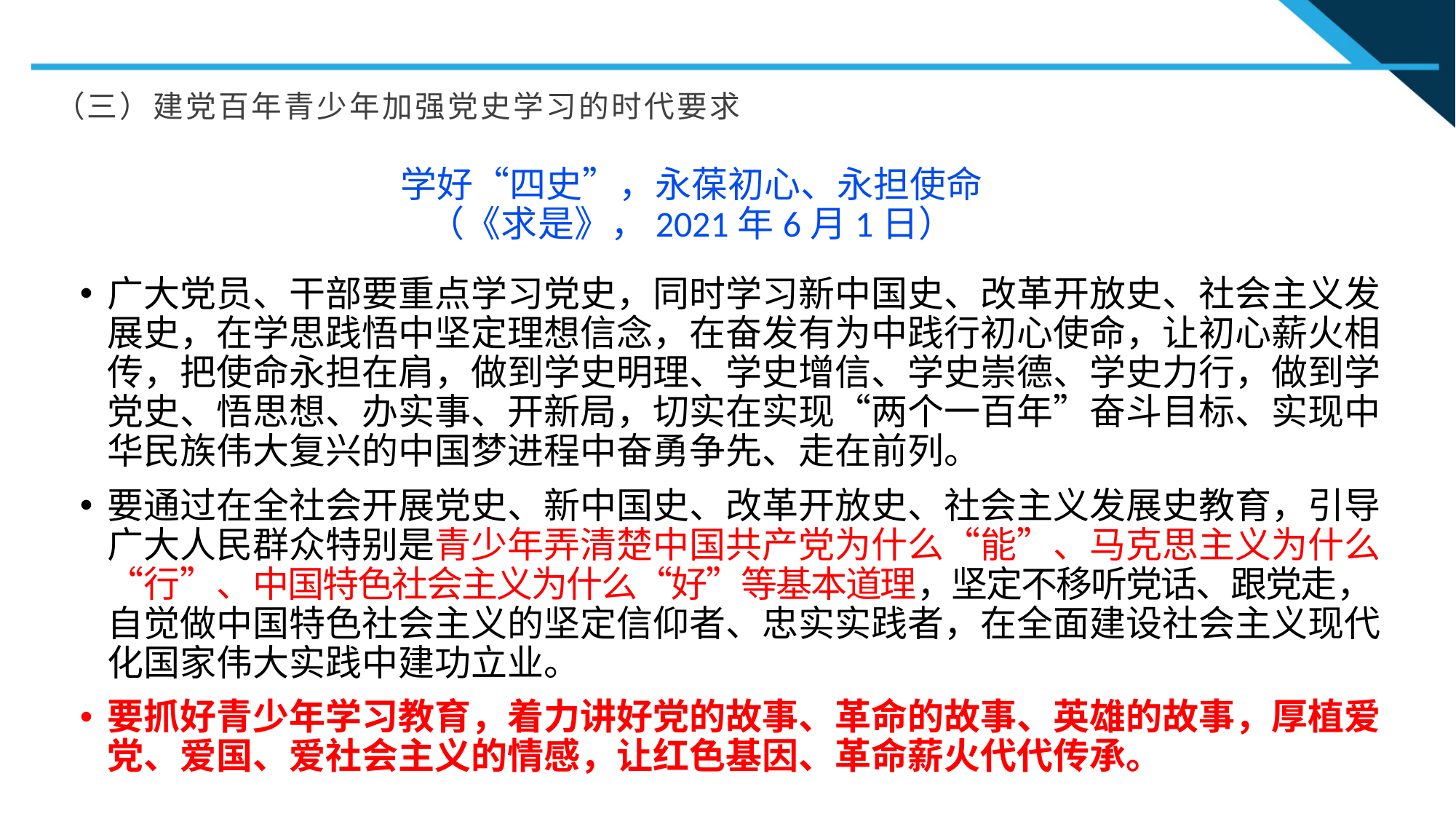

（三）建党百年青少年加强党史学习的时代要求
学好“四史”，永葆初心、永担使命
（《求是》，2021年6月1日）
广大党员、干部要重点学习党史，同时学习新中国史、改革开放史、社会主义发展史，在学思践悟中坚定理想信念，在奋发有为中践行初心使命，让初心薪火相传，把使命永担在肩，做到学史明理、学史增信、学史崇德、学史力行，做到学党史、悟思想、办实事、开新局，切实在实现“两个一百年”奋斗目标、实现中华民族伟大复兴的中国梦进程中奋勇争先、走在前列。
要通过在全社会开展党史、新中国史、改革开放史、社会主义发展史教育，引导广大人民群众特别是青少年弄清楚中国共产党为什么“能”、马克思主义为什么“行”、中国特色社会主义为什么“好”等基本道理，坚定不移听党话、跟党走，自觉做中国特色社会主义的坚定信仰者、忠实实践者，在全面建设社会主义现代化国家伟大实践中建功立业。
要抓好青少年学习教育，着力讲好党的故事、革命的故事、英雄的故事，厚植爱党、爱国、爱社会主义的情感，让红色基因、革命薪火代代传承。